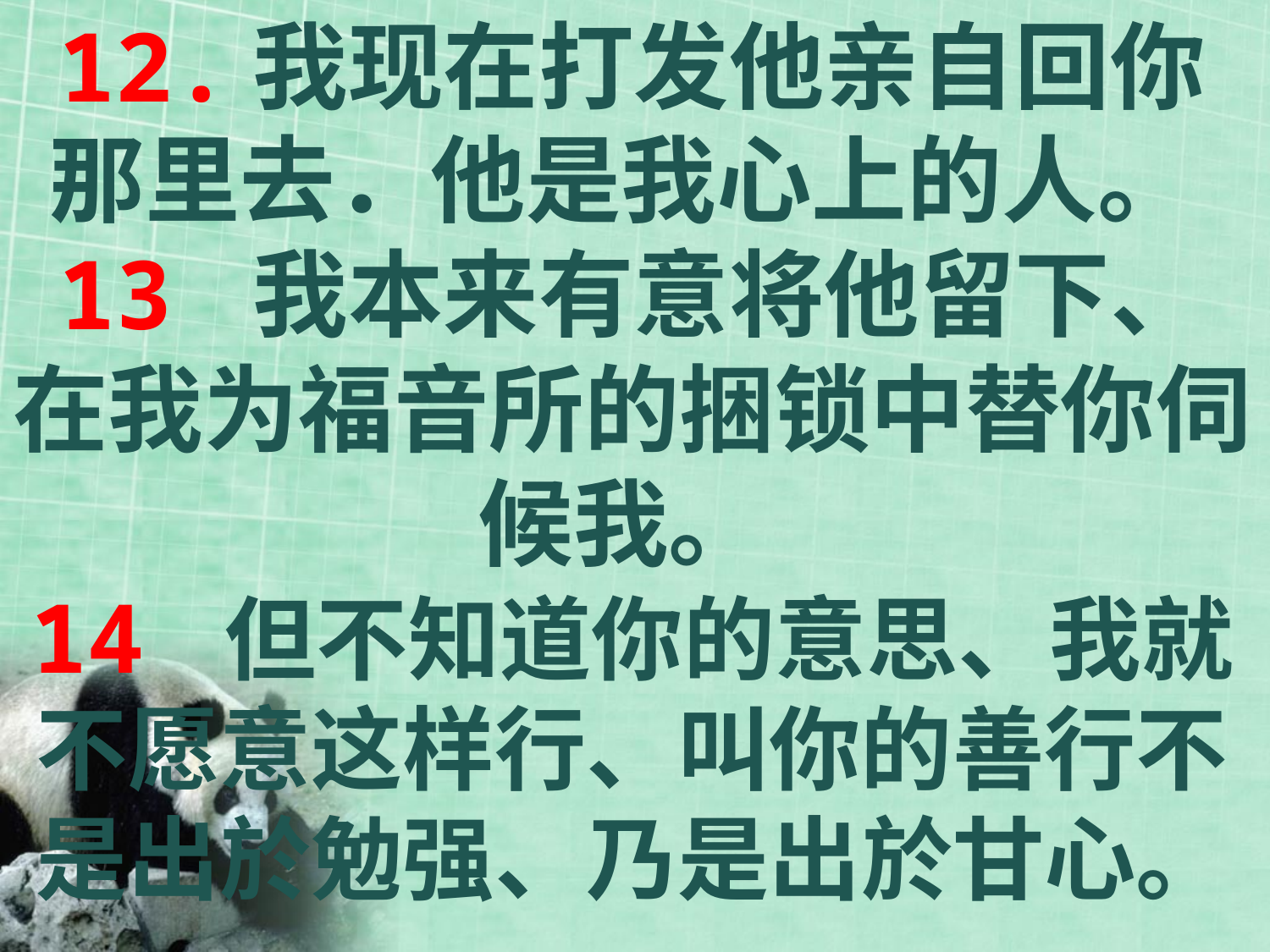

12.我现在打发他亲自回你那里去．他是我心上的人。
13 我本来有意将他留下、在我为福音所的捆锁中替你伺候我。
14 但不知道你的意思、我就不愿意这样行、叫你的善行不是出於勉强、乃是出於甘心。